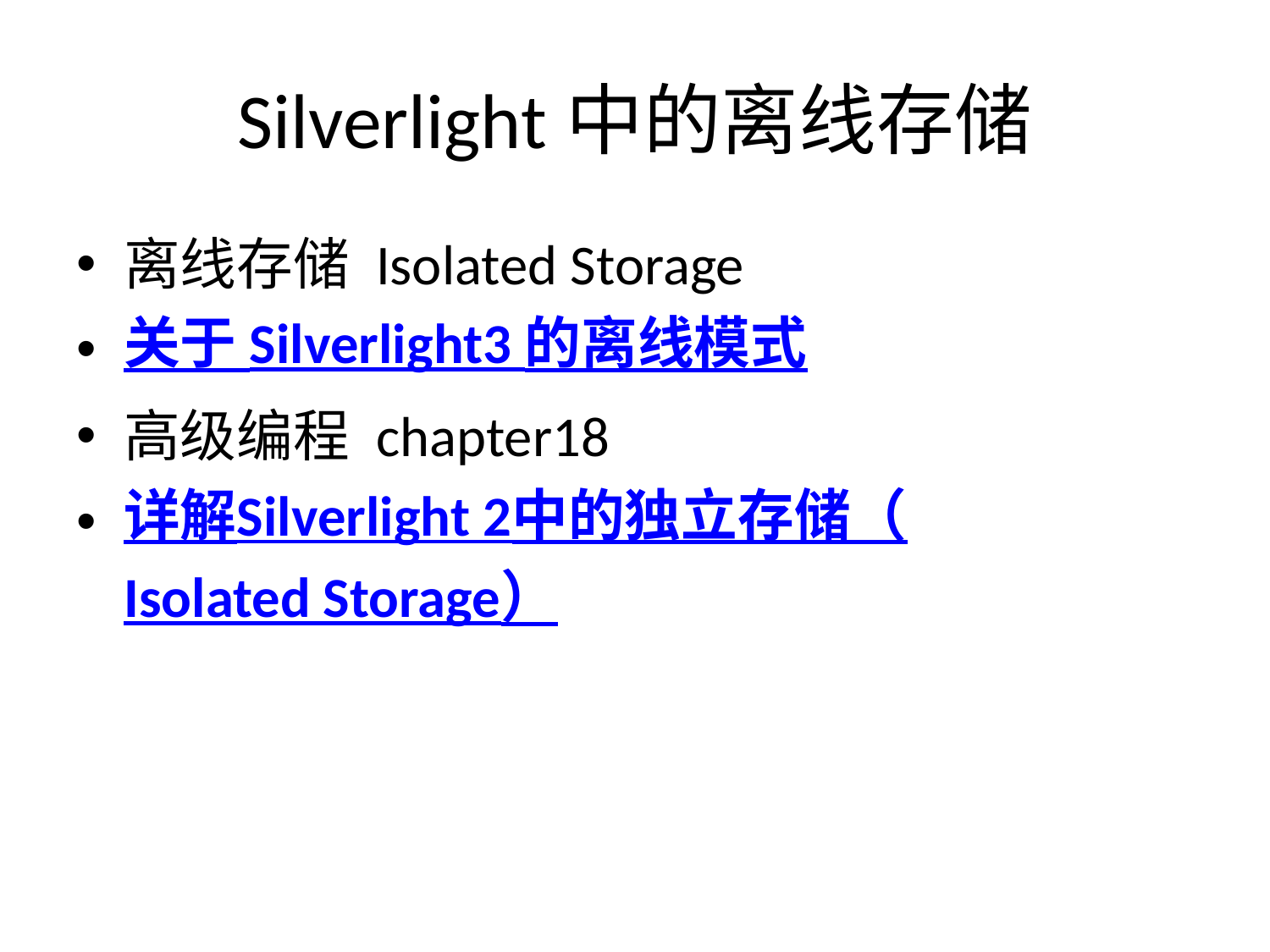

# Silverlight中的离线存储
离线存储 Isolated Storage
关于 Silverlight3 的离线模式
高级编程 chapter18
详解Silverlight 2中的独立存储（Isolated Storage）